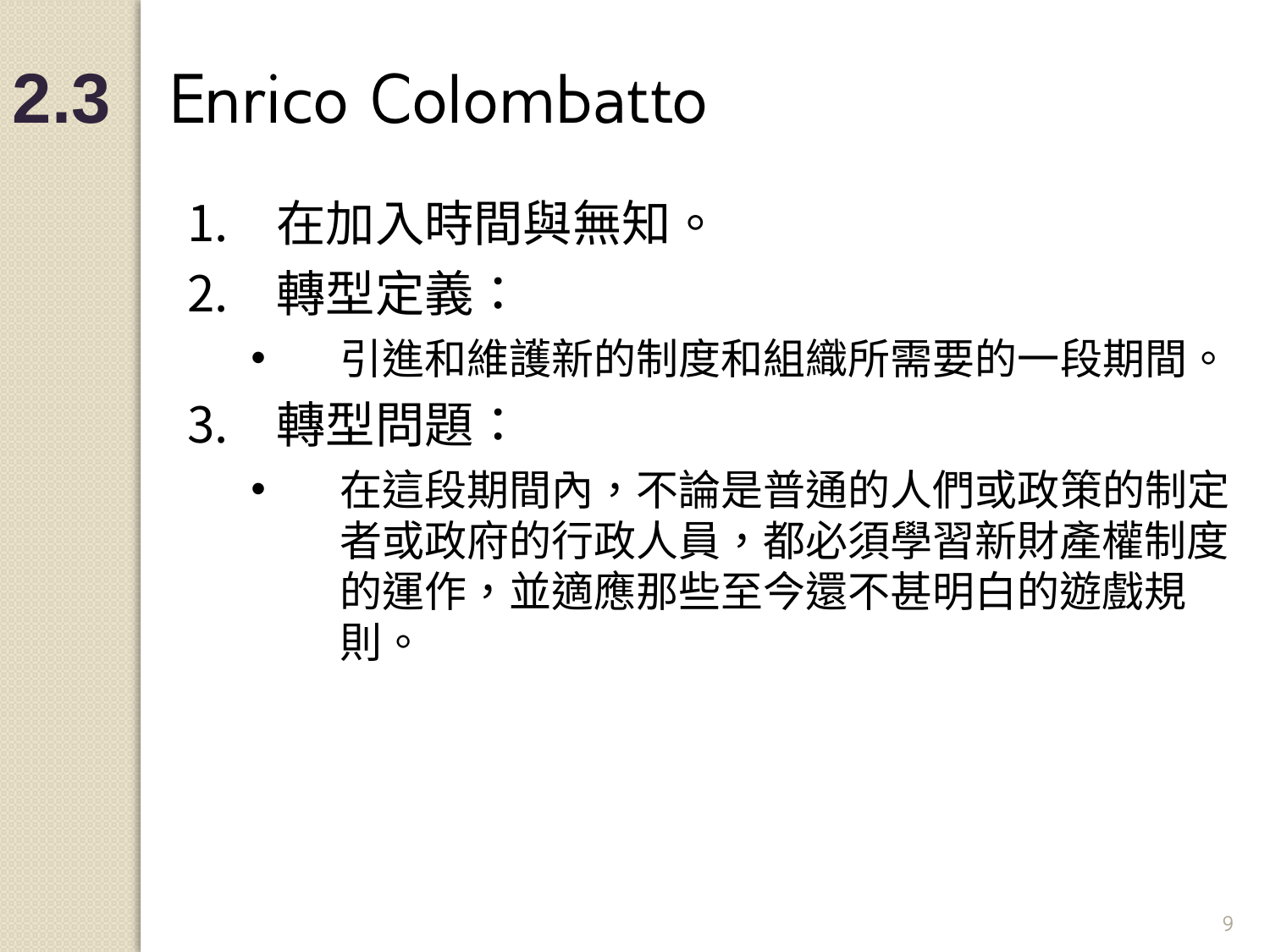

2.3   Enrico Colombatto
在加入時間與無知。
轉型定義：
引進和維護新的制度和組織所需要的一段期間。
轉型問題：
在這段期間內，不論是普通的人們或政策的制定者或政府的行政人員，都必須學習新財產權制度的運作，並適應那些至今還不甚明白的遊戲規則。
9